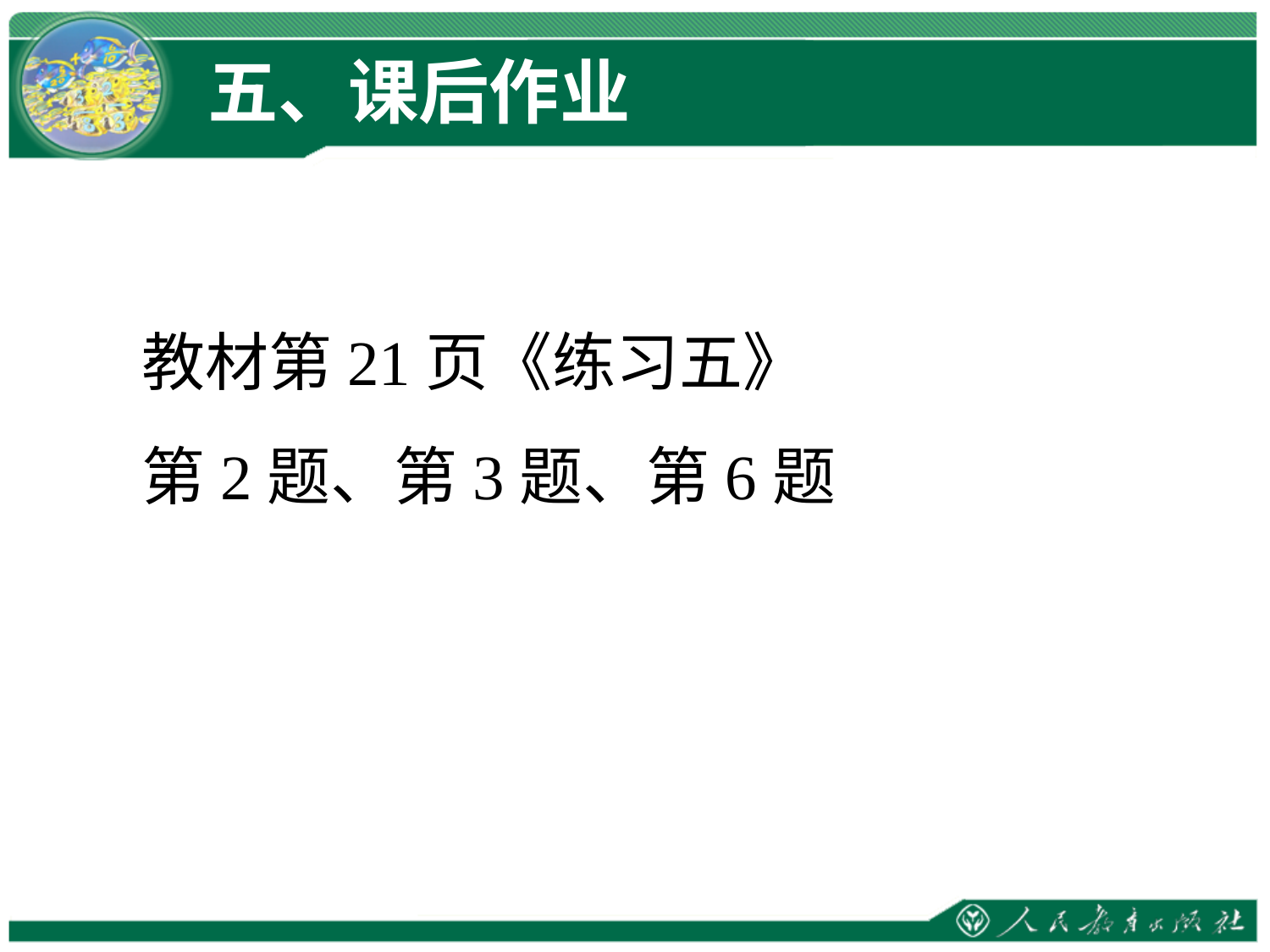

五、课后作业
教材第21页《练习五》
第2题、第3题、第6题
绿色圃中小学教育网http://www.Lspjy.com   绿色圃中学资源网http://cz.Lspjy.com
绿色圃中小学教育网http://www.Lspjy.com   绿色圃中学资源网http://cz.Lspjy.com